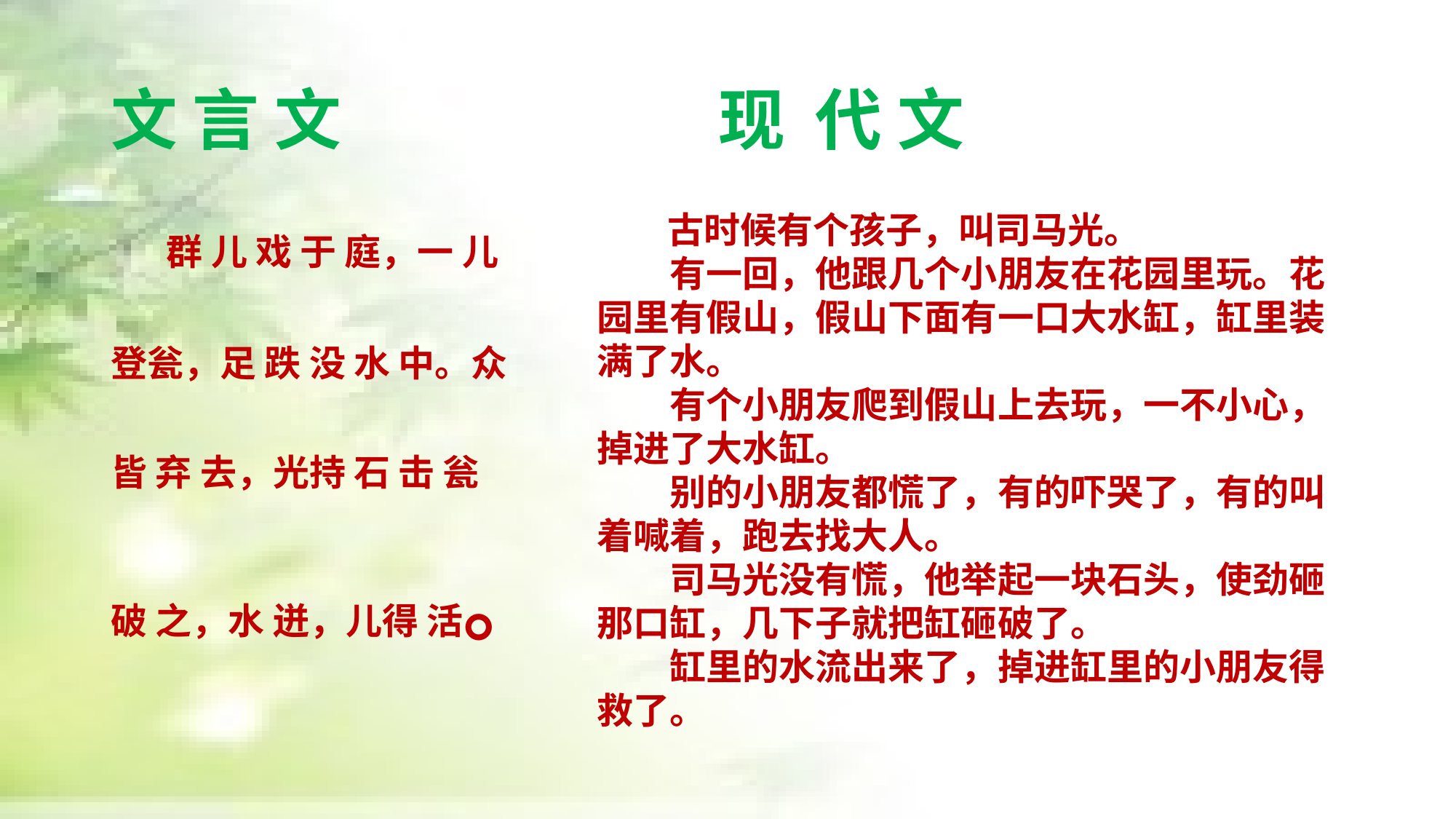

# 文 言 文                         现  代 文
         古时候有个孩子，叫司马光。
　　有一回，他跟几个小朋友在花园里玩。花园里有假山，假山下面有一口大水缸，缸里装满了水。
　　有个小朋友爬到假山上去玩，一不小心，掉进了大水缸。
　　别的小朋友都慌了，有的吓哭了，有的叫着喊着，跑去找大人。
　　司马光没有慌，他举起一块石头，使劲砸那口缸，几下子就把缸砸破了。
　　缸里的水流出来了，掉进缸里的小朋友得救了。
     群 儿 戏 于 庭，一 儿

登瓮，足 跌 没 水 中。众

皆 弃 去，光持 石 击 瓮

破 之，水 迸，儿得 活。